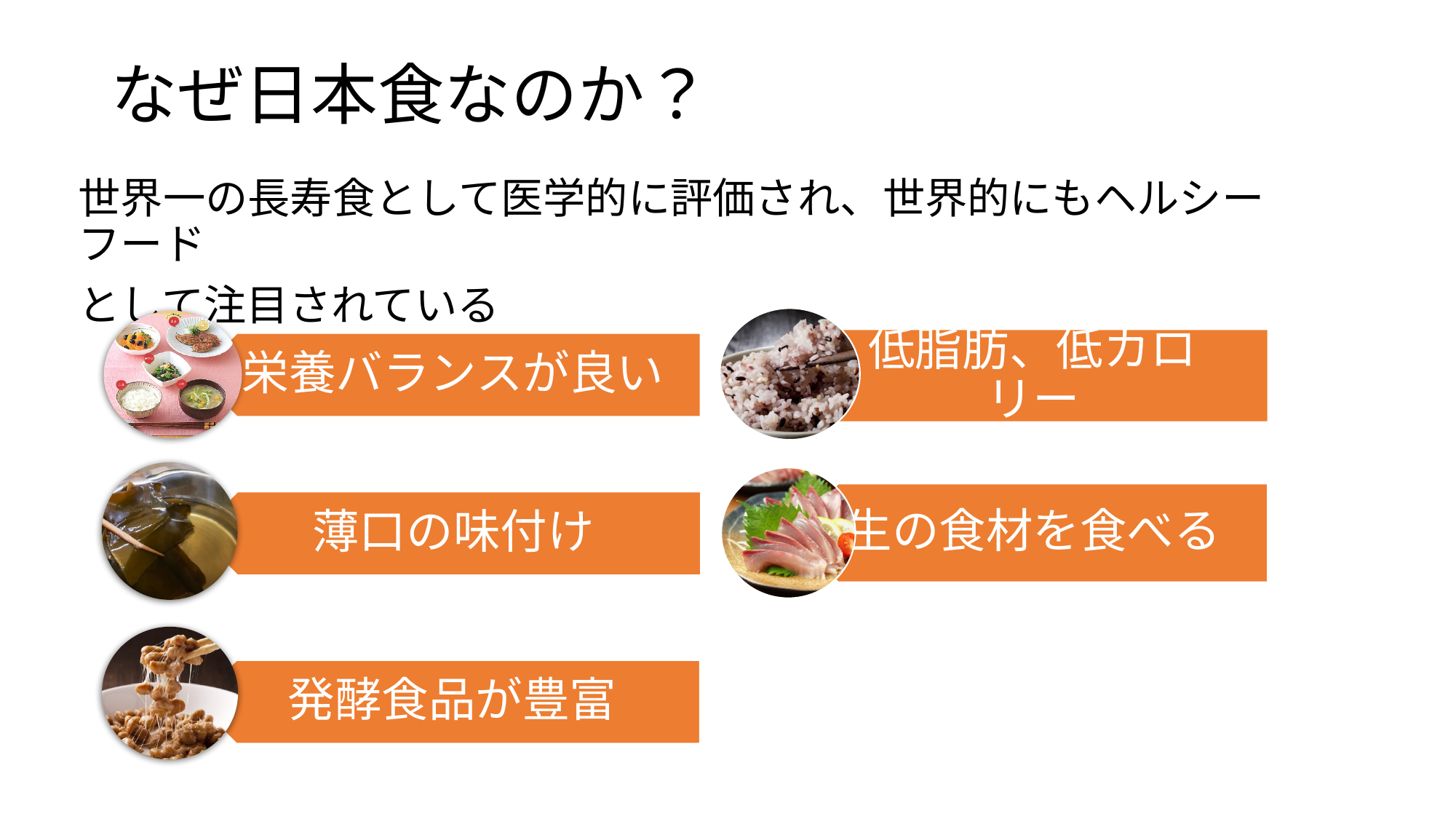

# なぜ日本食なのか？
世界一の長寿食として医学的に評価され、世界的にもヘルシーフード
として注目されている

低脂肪、低カロリー
生の食材を食べる
栄養バランスが良い
薄口の味付け
発酵食品が豊富